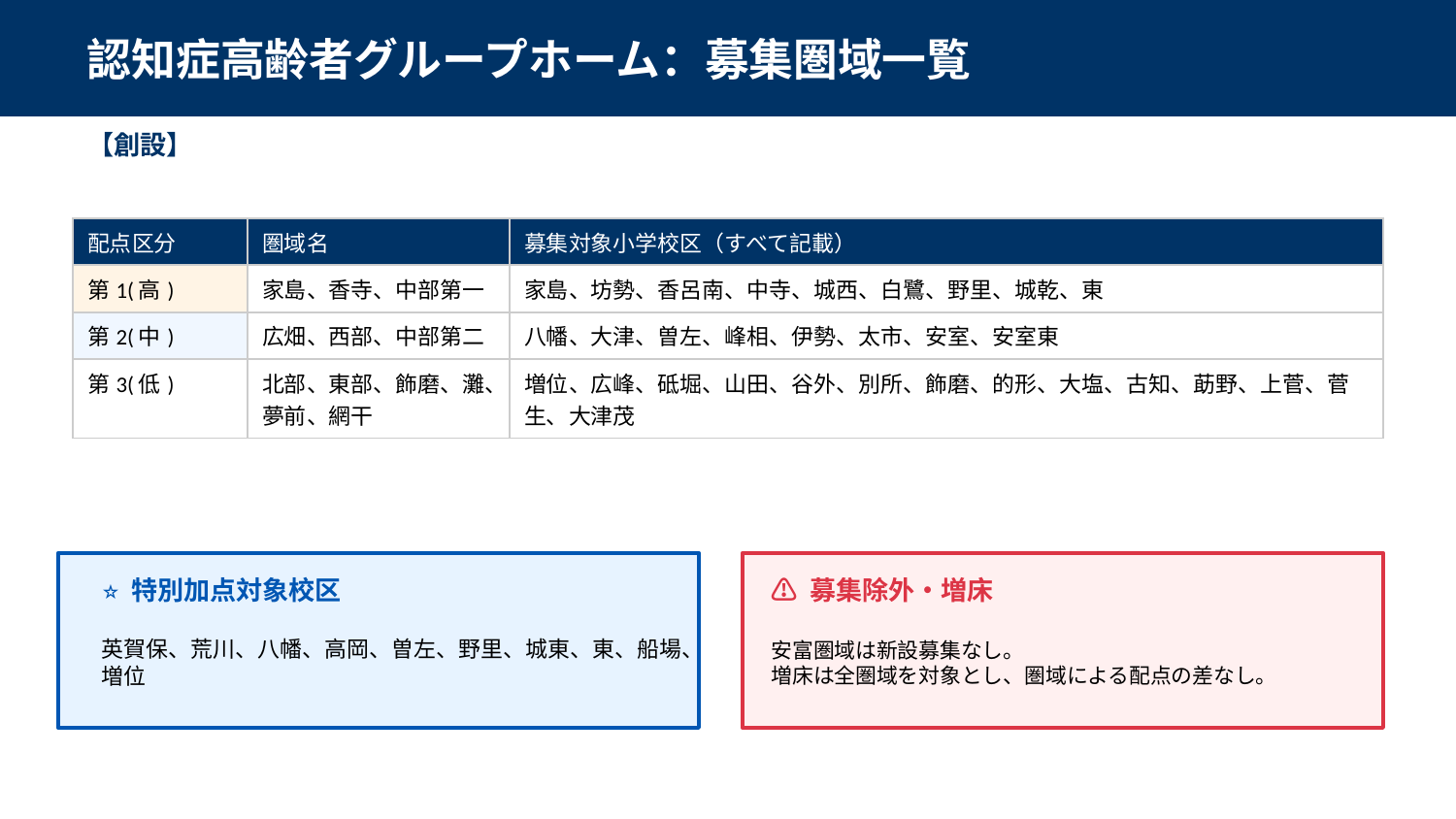

認知症高齢者グループホーム：募集圏域一覧
【創設】
| 配点区分 | 圏域名 | 募集対象小学校区（すべて記載） |
| --- | --- | --- |
| 第1(高) | 家島、香寺、中部第一 | 家島、坊勢、香呂南、中寺、城西、白鷺、野里、城乾、東 |
| 第2(中) | 広畑、西部、中部第二 | 八幡、大津、曽左、峰相、伊勢、太市、安室、安室東 |
| 第3(低) | 北部、東部、飾磨、灘、夢前、網干 | 増位、広峰、砥堀、山田、谷外、別所、飾磨、的形、大塩、古知、莇野、上菅、菅生、大津茂 |

⭐ 特別加点対象校区
⚠️ 募集除外・増床
英賀保、荒川、八幡、高岡、曽左、野里、城東、東、船場、増位
安富圏域は新設募集なし。
増床は全圏域を対象とし、圏域による配点の差なし。